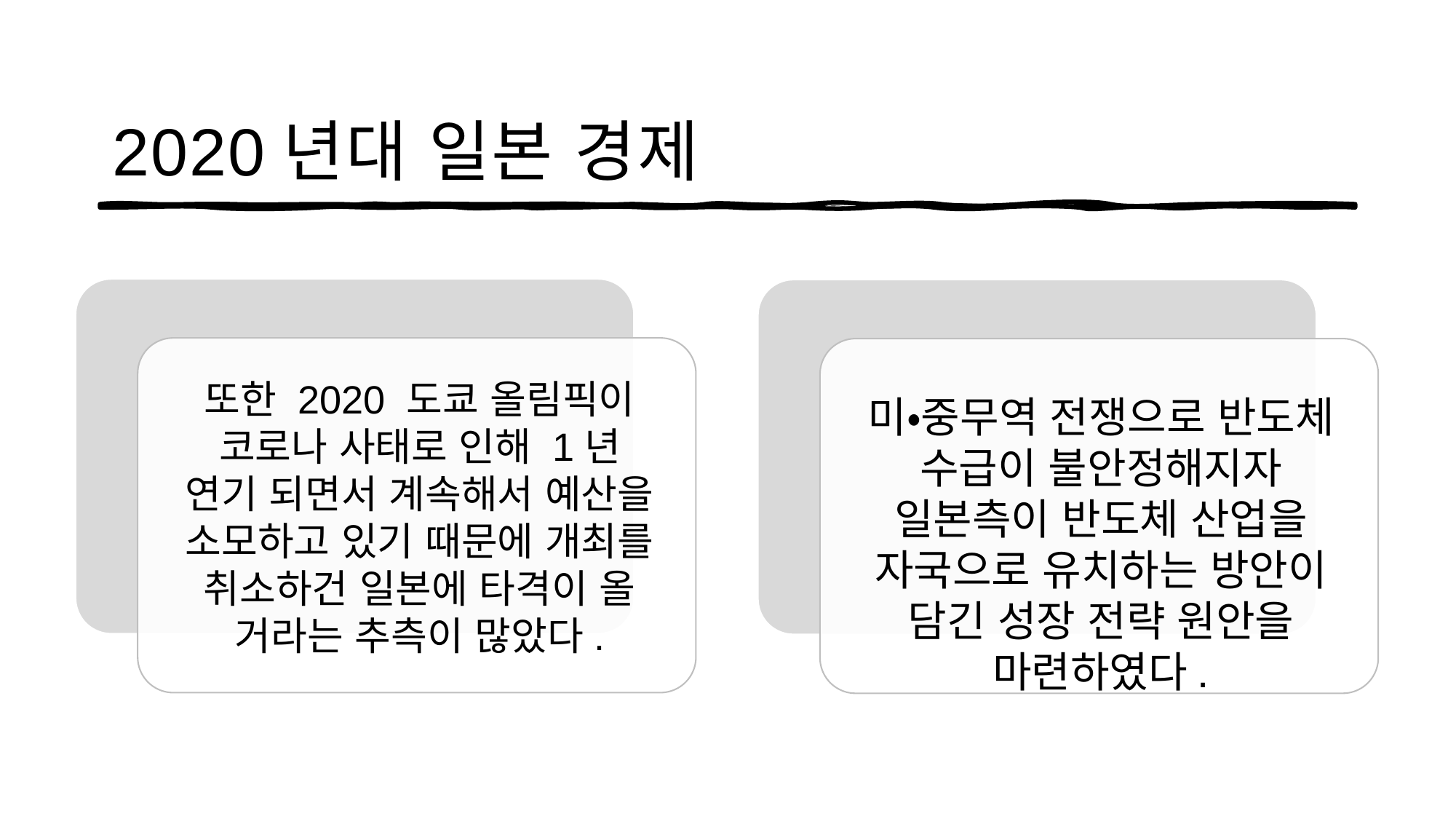

# 2020년대 일본 경제

또한 2020 도쿄 올림픽이 코로나 사태로 인해 1년 연기 되면서 계속해서 예산을 소모하고 있기 때문에 개최를 취소하건 일본에 타격이 올 거라는 추측이 많았다.
미・중무역 전쟁으로 반도체 수급이 불안정해지자 일본측이 반도체 산업을 자국으로 유치하는 방안이 담긴 성장 전략 원안을 마련하였다.